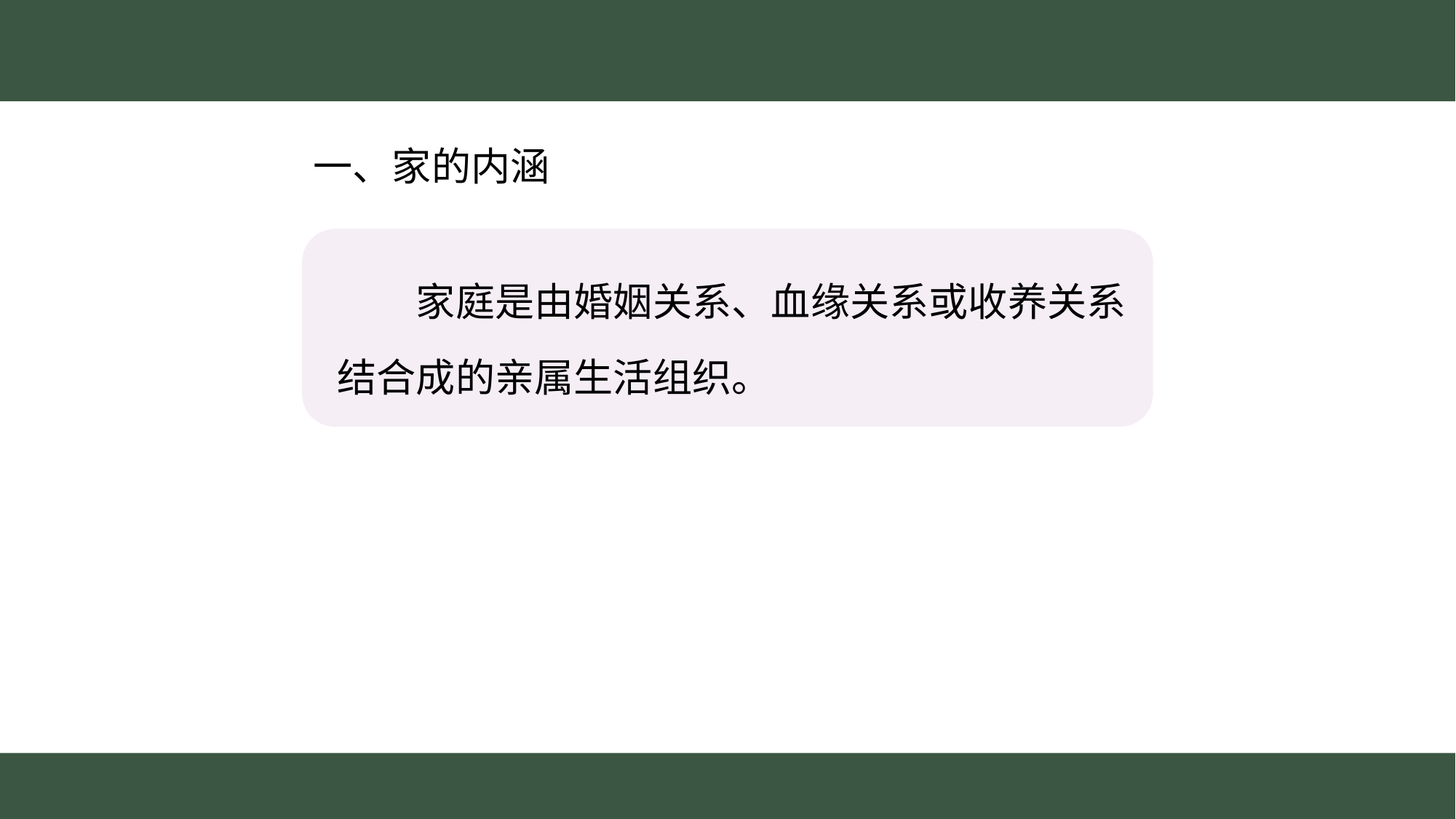

一、家的内涵

　　家庭是由婚姻关系、血缘关系或收养关系
结合成的亲属生活组织。